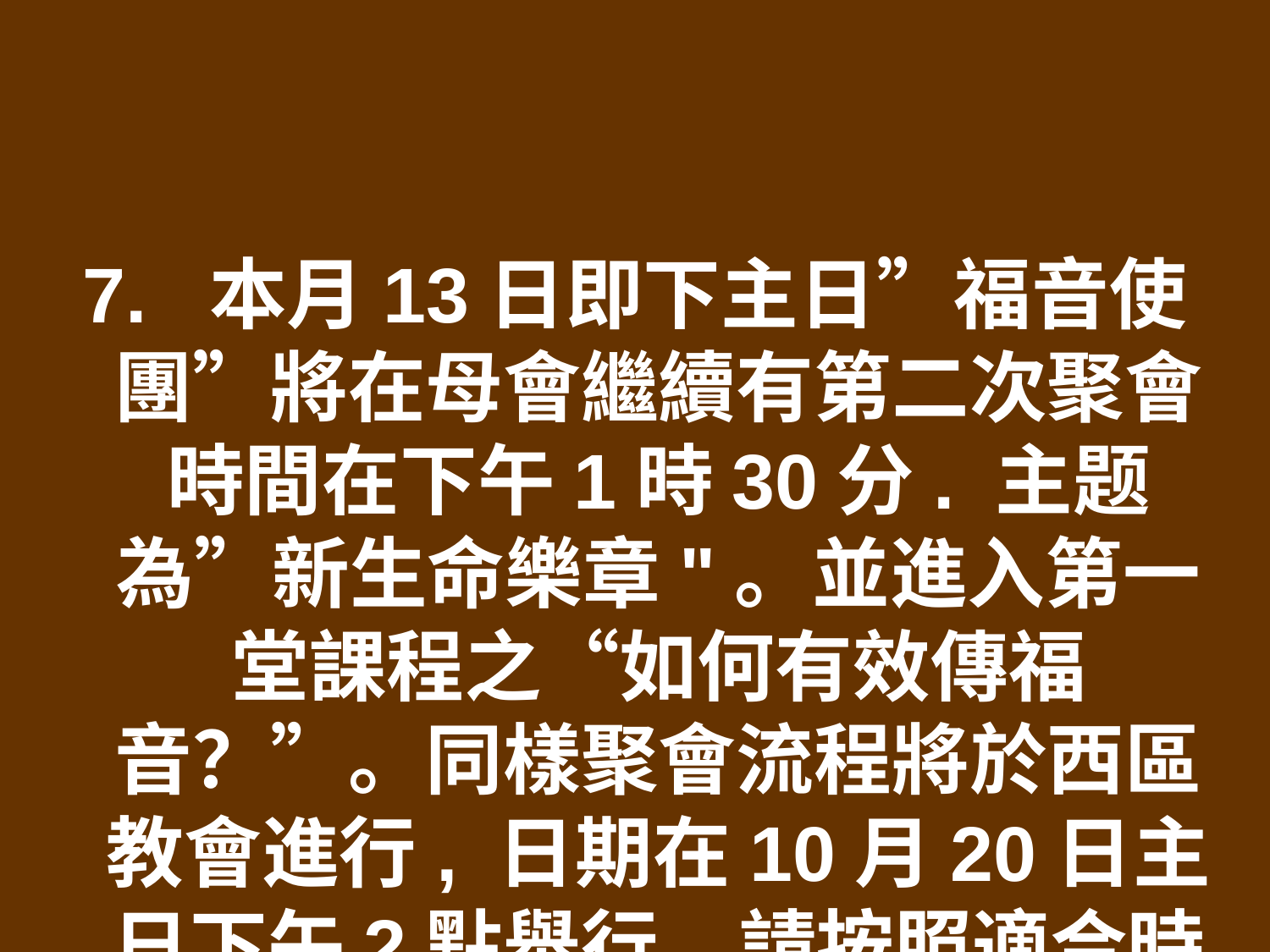

7.  本月13日即下主日”福音使團”將在母會繼續有第二次聚會時間在下午1時30分. 主题為”新生命樂章"。並進入第一堂課程之“如何有效傳福音？”。同樣聚會流程將於西區教會進行, 日期在10月20日主日下午2點舉行, 請按照適合時間參加。